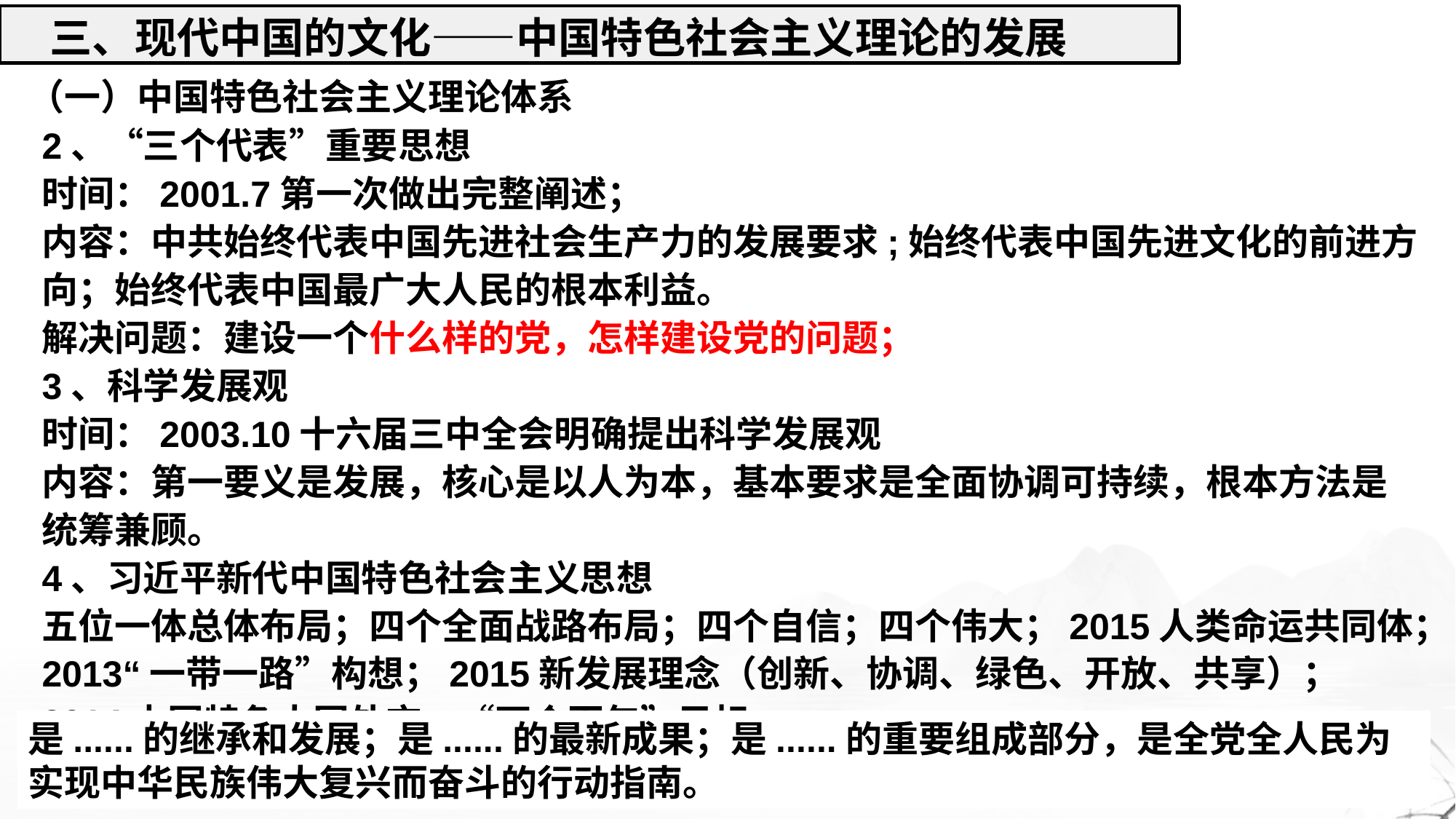

三、现代中国的文化——中国特色社会主义理论的发展
（一）中国特色社会主义理论体系
2、“三个代表”重要思想
时间：2001.7第一次做出完整阐述；
内容：中共始终代表中国先进社会生产力的发展要求;始终代表中国先进文化的前进方向；始终代表中国最广大人民的根本利益。
解决问题：建设一个什么样的党，怎样建设党的问题；
3、科学发展观
时间：2003.10十六届三中全会明确提出科学发展观
内容：第一要义是发展，核心是以人为本，基本要求是全面协调可持续，根本方法是统筹兼顾。
4、习近平新代中国特色社会主义思想
五位一体总体布局；四个全面战路布局；四个自信；四个伟大；2015人类命运共同体；2013“一带一路”构想；2015新发展理念（创新、协调、绿色、开放、共享）；
2014中国特色大国外交；“两个百年”目标
是......的继承和发展；是......的最新成果；是......的重要组成部分，是全党全人民为实现中华民族伟大复兴而奋斗的行动指南。